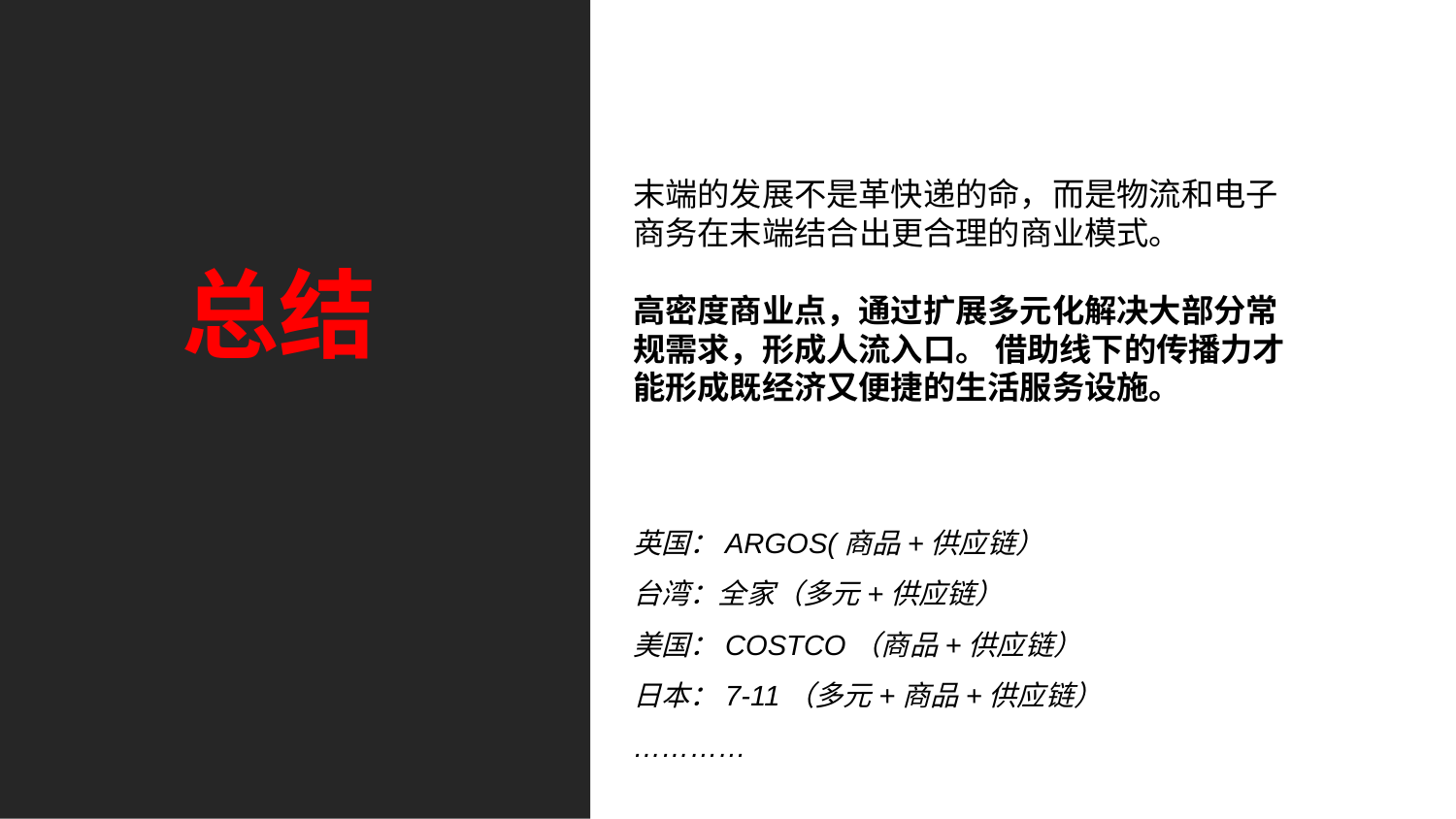

末端的发展不是革快递的命，而是物流和电子商务在末端结合出更合理的商业模式。

高密度商业点，通过扩展多元化解决大部分常规需求，形成人流入口。 借助线下的传播力才能形成既经济又便捷的生活服务设施。
总结
英国：ARGOS(商品+供应链）
台湾：全家（多元+供应链）
美国：COSTCO（商品+供应链）
日本：7-11（多元+商品+供应链）
…………